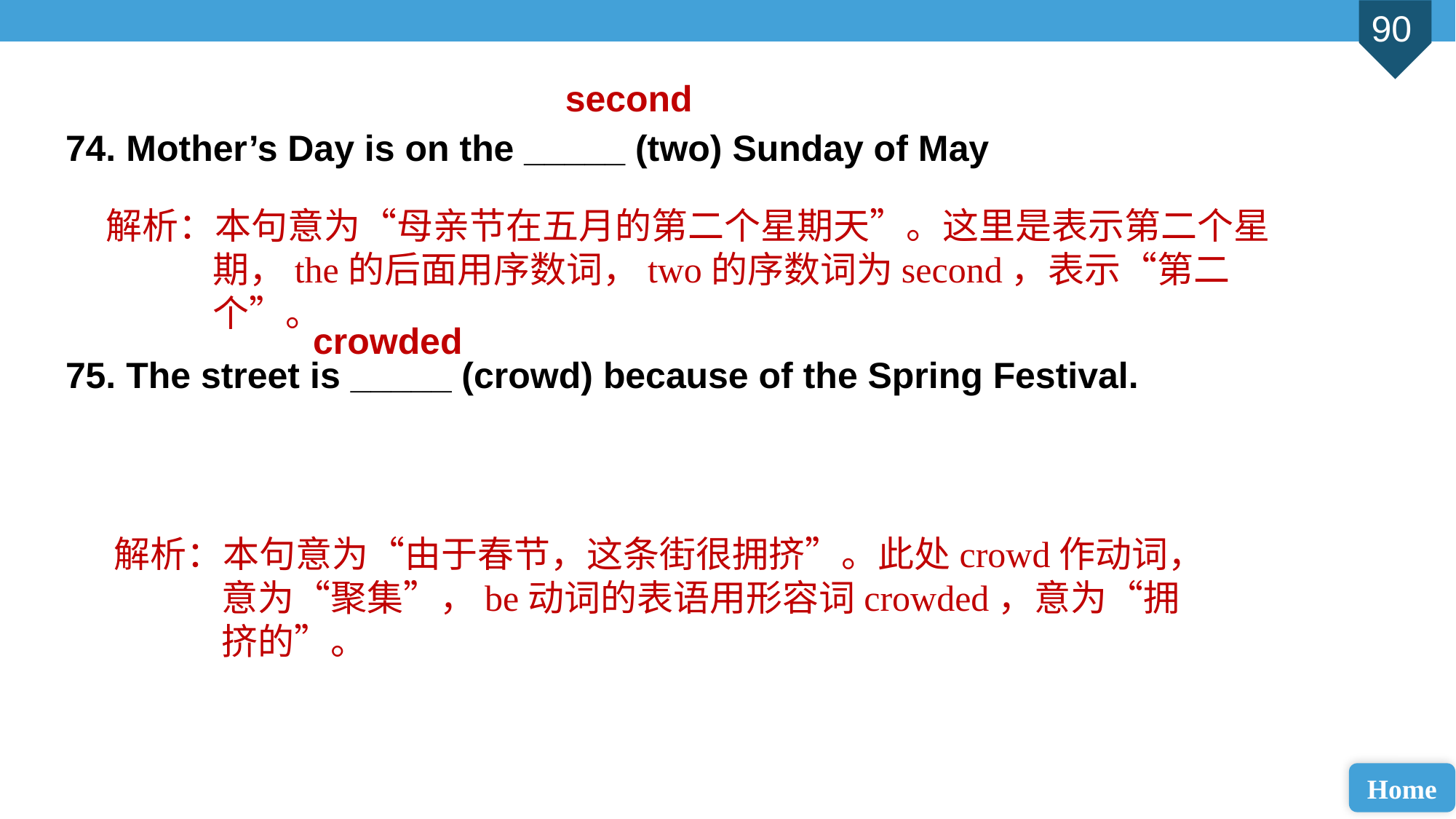

second
74. Mother’s Day is on the _____ (two) Sunday of May

75. The street is _____ (crowd) because of the Spring Festival.
解析：本句意为“母亲节在五月的第二个星期天”。这里是表示第二个星期，the的后面用序数词，two的序数词为second，表示“第二个”。
crowded
解析：本句意为“由于春节，这条街很拥挤”。此处crowd作动词，意为“聚集”，be动词的表语用形容词crowded，意为“拥挤的”。